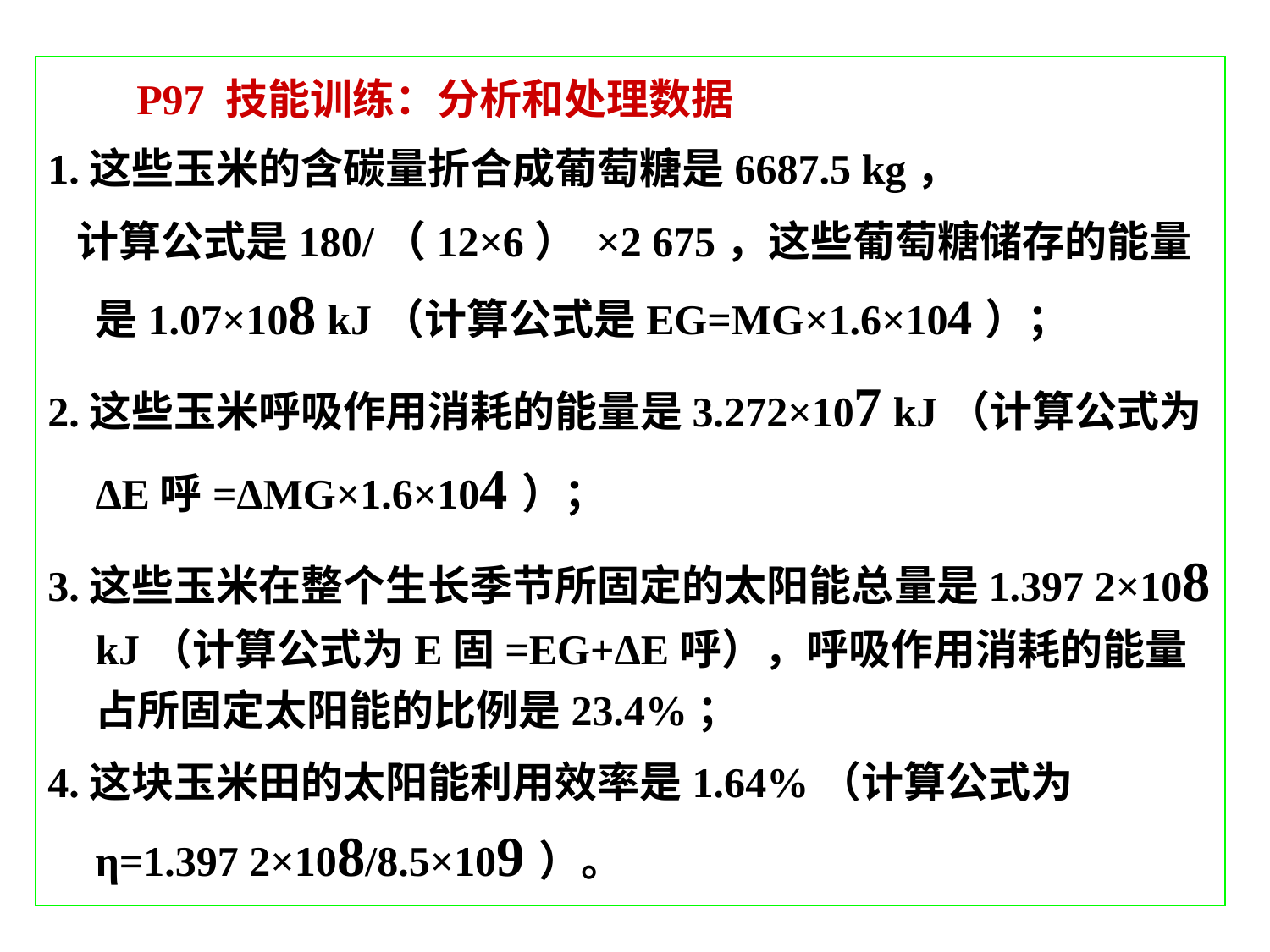

P97 技能训练：分析和处理数据
1.这些玉米的含碳量折合成葡萄糖是6687.5 kg，
  计算公式是180/（12×6） ×2 675，这些葡萄糖储存的能量是1.07×108 kJ（计算公式是EG=MG×1.6×104）；
2.这些玉米呼吸作用消耗的能量是3.272×107 kJ（计算公式为ΔE呼=ΔMG×1.6×104）；
3.这些玉米在整个生长季节所固定的太阳能总量是1.397 2×108 kJ（计算公式为E固=EG+ΔE呼），呼吸作用消耗的能量占所固定太阳能的比例是23.4%；
4.这块玉米田的太阳能利用效率是1.64%（计算公式为η=1.397 2×108/8.5×109）。